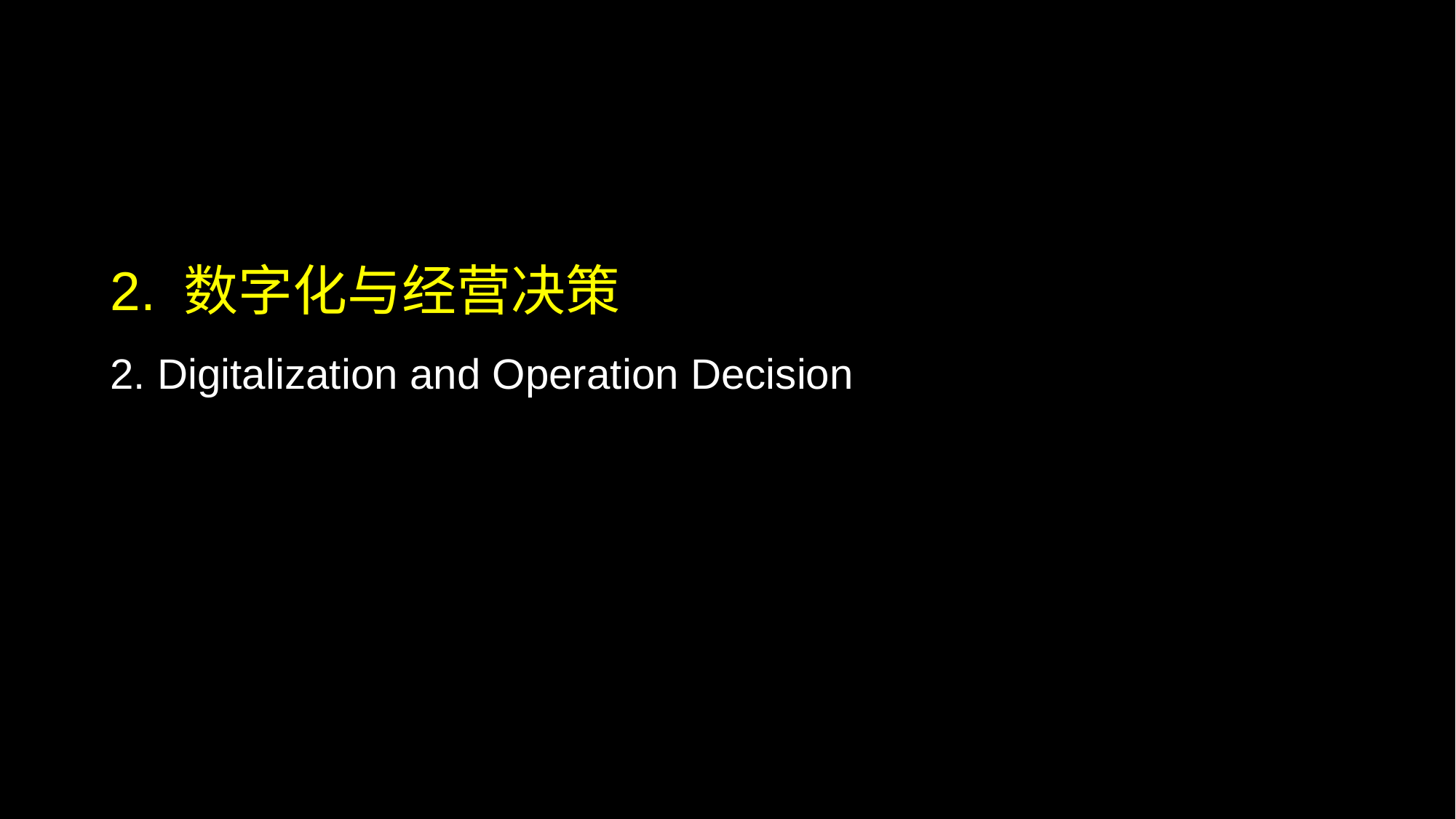

# 2. 数字化与经营决策 2. Digitalization and Operation Decision